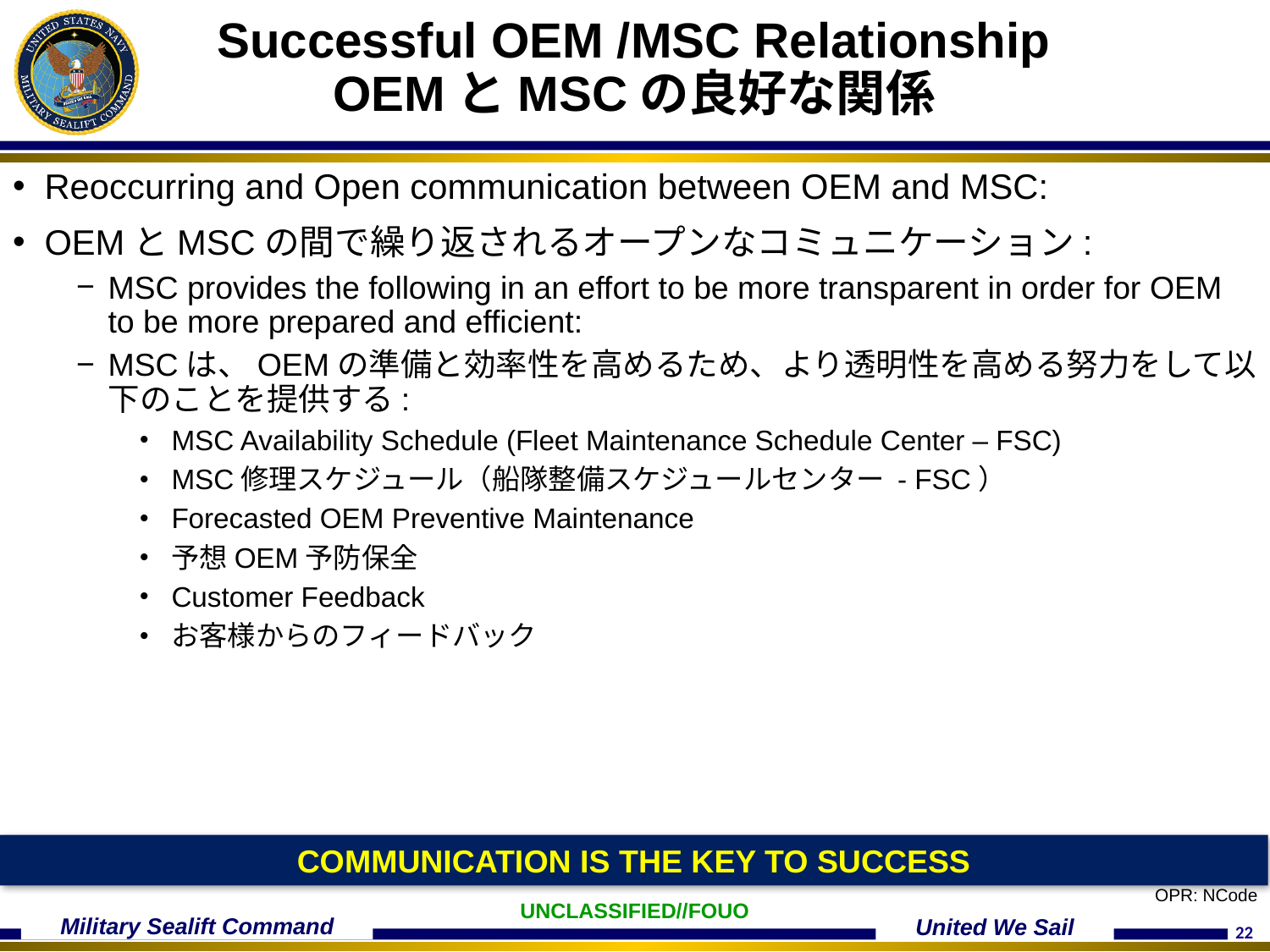

# Successful OEM /MSC Relationship OEMとMSCの良好な関係
Reoccurring and Open communication between OEM and MSC:
OEMとMSCの間で繰り返されるオープンなコミュニケーション:
MSC provides the following in an effort to be more transparent in order for OEM to be more prepared and efficient:
MSCは、OEMの準備と効率性を高めるため、より透明性を高める努力をして以下のことを提供する:
MSC Availability Schedule (Fleet Maintenance Schedule Center – FSC)
MSC修理スケジュール（船隊整備スケジュールセンター - FSC）
Forecasted OEM Preventive Maintenance
予想OEM予防保全
Customer Feedback
お客様からのフィードバック

COMMUNICATION IS THE KEY TO SUCCESS